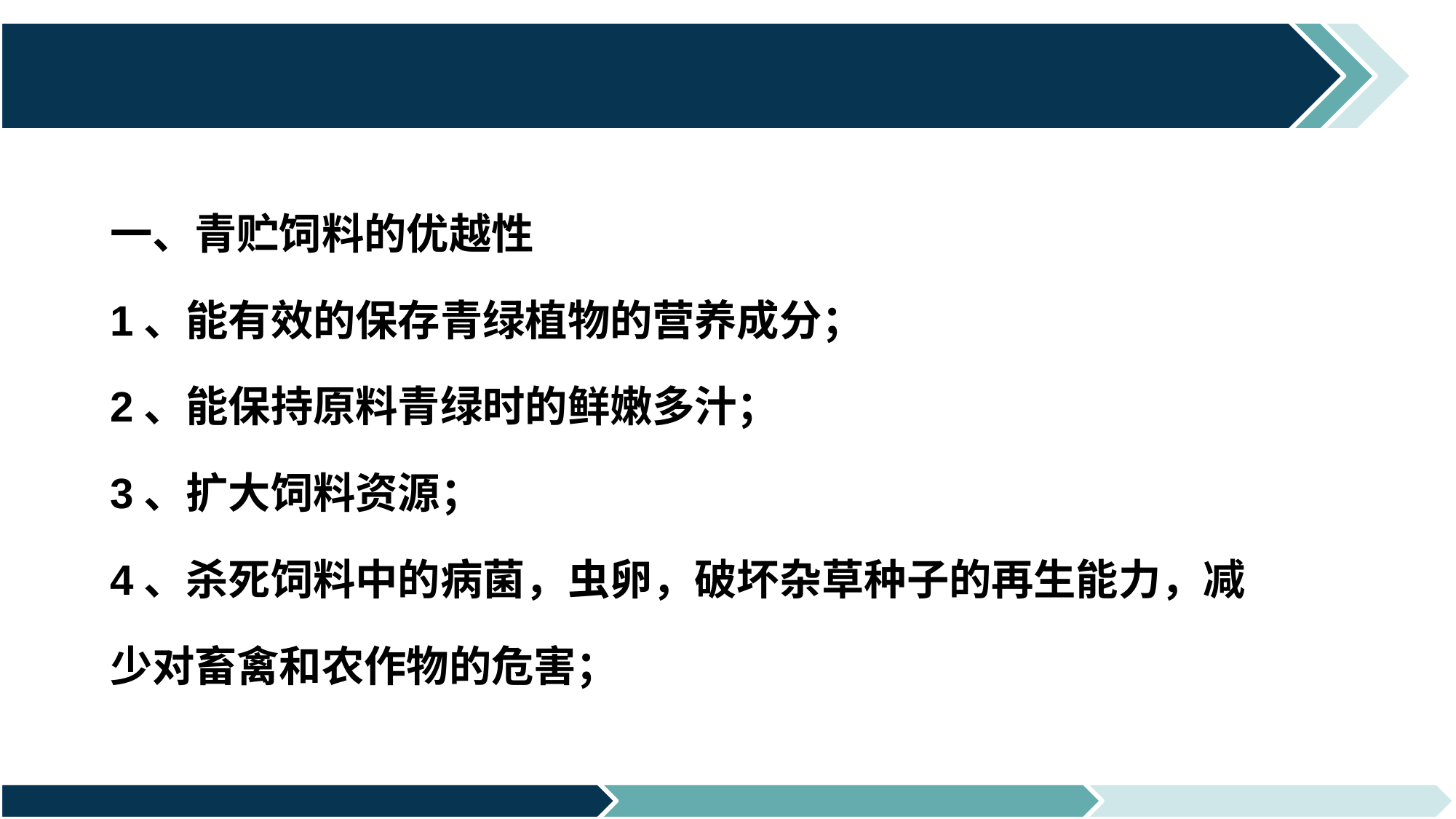

# 一、青贮饲料的优越性 1、能有效的保存青绿植物的营养成分； 2、能保持原料青绿时的鲜嫩多汁； 3、扩大饲料资源； 4、杀死饲料中的病菌，虫卵，破坏杂草种子的再生能力，减少对畜禽和农作物的危害；